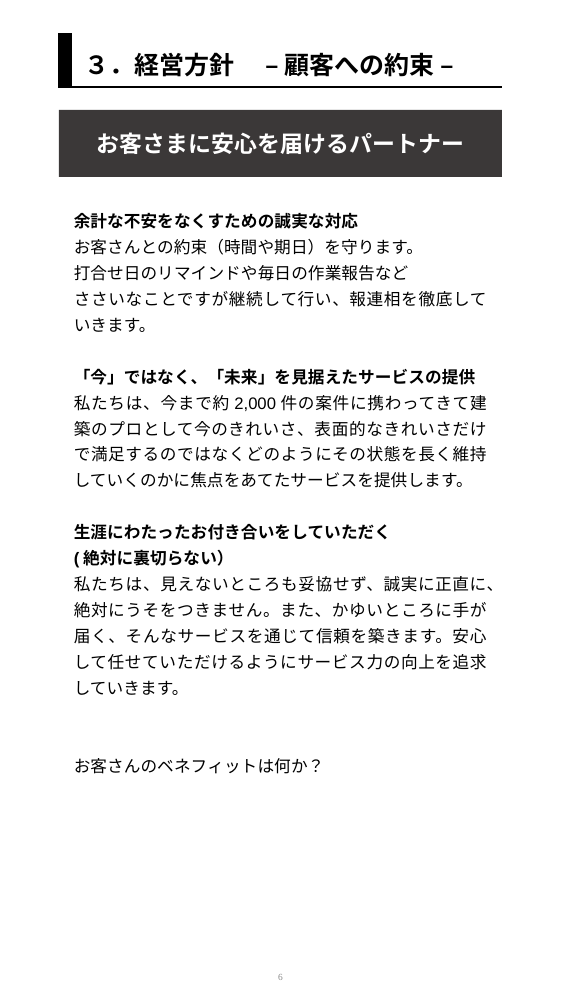

３．経営方針　 – 顧客への約束 –
お客さまに安心を届けるパートナー
余計な不安をなくすための誠実な対応
お客さんとの約束（時間や期日）を守ります。
打合せ日のリマインドや毎日の作業報告など
ささいなことですが継続して行い、報連相を徹底していきます。

「今」ではなく、「未来」を見据えたサービスの提供
私たちは、今まで約2,000件の案件に携わってきて建築のプロとして今のきれいさ、表面的なきれいさだけで満足するのではなくどのようにその状態を長く維持していくのかに焦点をあてたサービスを提供します。

生涯にわたったお付き合いをしていただく
(絶対に裏切らない）
私たちは、見えないところも妥協せず、誠実に正直に、絶対にうそをつきません。また、かゆいところに手が届く、そんなサービスを通じて信頼を築きます。安心して任せていただけるようにサービス力の向上を追求していきます。

お客さんのベネフィットは何か？
6